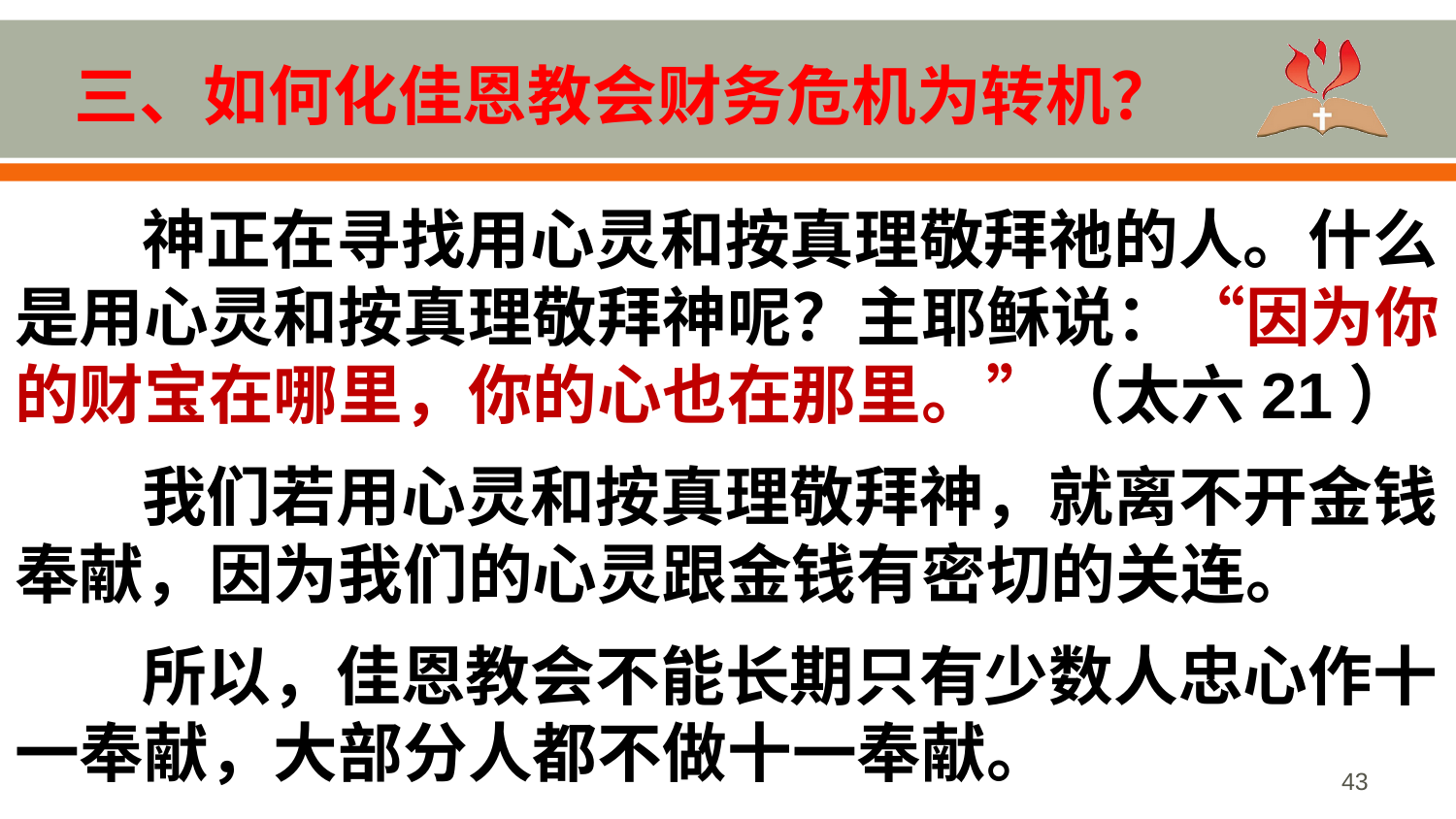

# 三、如何化佳恩教会财务危机为转机？
神正在寻找用心灵和按真理敬拜祂的人。什么是用心灵和按真理敬拜神呢？主耶稣说：“因为你的财宝在哪里，你的心也在那里。”（太六21）
我们若用心灵和按真理敬拜神，就离不开金钱奉献，因为我们的心灵跟金钱有密切的关连。
所以，佳恩教会不能长期只有少数人忠心作十一奉献，大部分人都不做十一奉献。

43